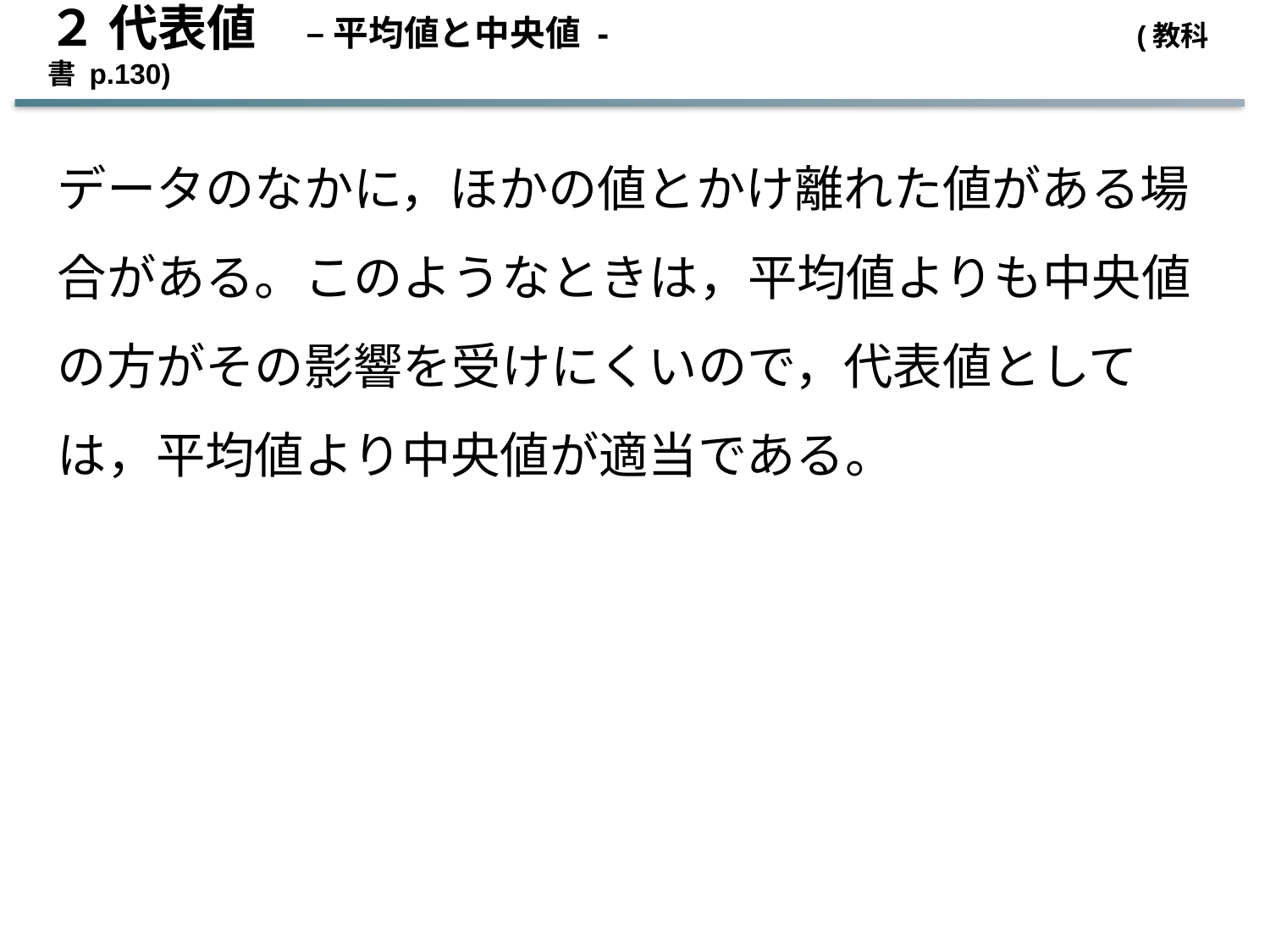

２ 代表値　– 平均値と中央値 -             　　　　　       (教科書 p.130)
データのなかに，ほかの値とかけ離れた値がある場合がある。このようなときは，平均値よりも中央値の方がその影響を受けにくいので，代表値としては，平均値より中央値が適当である。